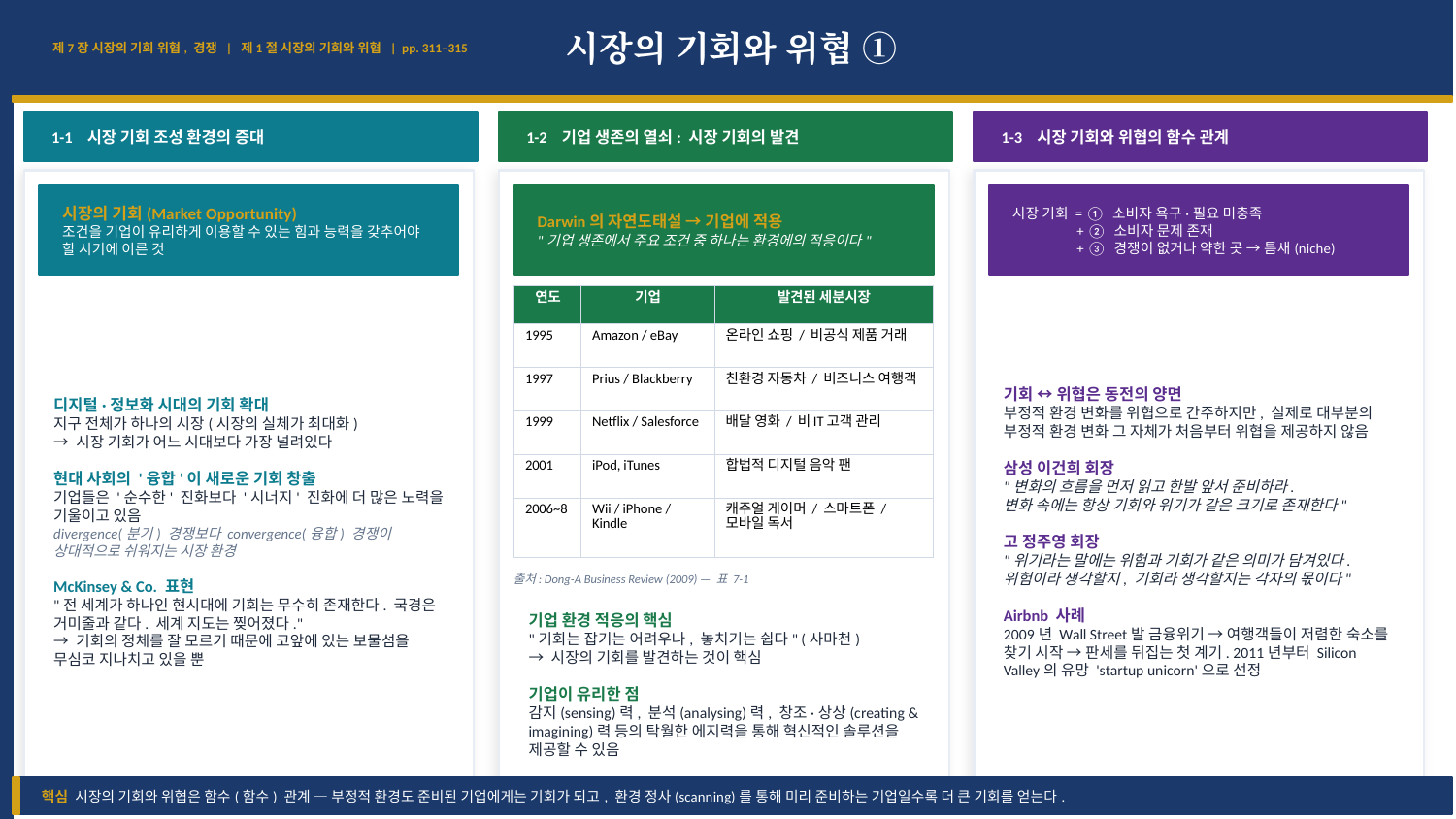

시장의 기회와 위협 ①
제7장 시장의 기회 위협, 경쟁  |  제1절 시장의 기회와 위협  |  pp. 311–315

1-1   시장 기회 조성 환경의 증대

1-2   기업 생존의 열쇠: 시장 기회의 발견

1-3   시장 기회와 위협의 함수 관계

시장의 기회(Market Opportunity)
조건을 기업이 유리하게 이용할 수 있는 힘과 능력을 갖추어야 할 시기에 이른 것
Darwin의 자연도태설 → 기업에 적용
"기업 생존에서 주요 조건 중 하나는 환경에의 적응이다"
시장 기회 = ① 소비자 욕구·필요 미충족
                   + ② 소비자 문제 존재
                   + ③ 경쟁이 없거나 약한 곳 → 틈새(niche)
디지털·정보화 시대의 기회 확대
지구 전체가 하나의 시장(시장의 실체가 최대화)
→ 시장 기회가 어느 시대보다 가장 널려있다

현대 사회의 '융합'이 새로운 기회 창출
기업들은 '순수한' 진화보다 '시너지' 진화에 더 많은 노력을 기울이고 있음
divergence(분기) 경쟁보다 convergence(융합) 경쟁이 상대적으로 쉬워지는 시장 환경

McKinsey & Co. 표현
"전 세계가 하나인 현시대에 기회는 무수히 존재한다. 국경은 거미줄과 같다. 세계 지도는 찢어졌다."
→ 기회의 정체를 잘 모르기 때문에 코앞에 있는 보물섬을 무심코 지나치고 있을 뿐
| 연도 | 기업 | 발견된 세분시장 |
| --- | --- | --- |
| 1995 | Amazon / eBay | 온라인 쇼핑 / 비공식 제품 거래 |
| 1997 | Prius / Blackberry | 친환경 자동차 / 비즈니스 여행객 |
| 1999 | Netflix / Salesforce | 배달 영화 / 비IT고객 관리 |
| 2001 | iPod, iTunes | 합법적 디지털 음악 팬 |
| 2006~8 | Wii / iPhone / Kindle | 캐주얼 게이머 / 스마트폰 / 모바일 독서 |
기회 ↔ 위협은 동전의 양면
부정적 환경 변화를 위협으로 간주하지만, 실제로 대부분의 부정적 환경 변화 그 자체가 처음부터 위협을 제공하지 않음

삼성 이건희 회장
"변화의 흐름을 먼저 읽고 한발 앞서 준비하라.
변화 속에는 항상 기회와 위기가 같은 크기로 존재한다"

고 정주영 회장
"위기라는 말에는 위험과 기회가 같은 의미가 담겨있다. 위험이라 생각할지, 기회라 생각할지는 각자의 몫이다"

Airbnb 사례
2009년 Wall Street발 금융위기 → 여행객들이 저렴한 숙소를 찾기 시작 → 판세를 뒤집는 첫 계기. 2011년부터 Silicon Valley의 유망 'startup unicorn'으로 선정
출처: Dong-A Business Review (2009) — 표 7-1
기업 환경 적응의 핵심
"기회는 잡기는 어려우나, 놓치기는 쉽다" (사마천)
→ 시장의 기회를 발견하는 것이 핵심

기업이 유리한 점
감지(sensing)력, 분석(analysing)력, 창조·상상(creating & imagining)력 등의 탁월한 에지력을 통해 혁신적인 솔루션을 제공할 수 있음

핵심  시장의 기회와 위협은 함수(함수) 관계 — 부정적 환경도 준비된 기업에게는 기회가 되고, 환경 정사(scanning)를 통해 미리 준비하는 기업일수록 더 큰 기회를 얻는다.